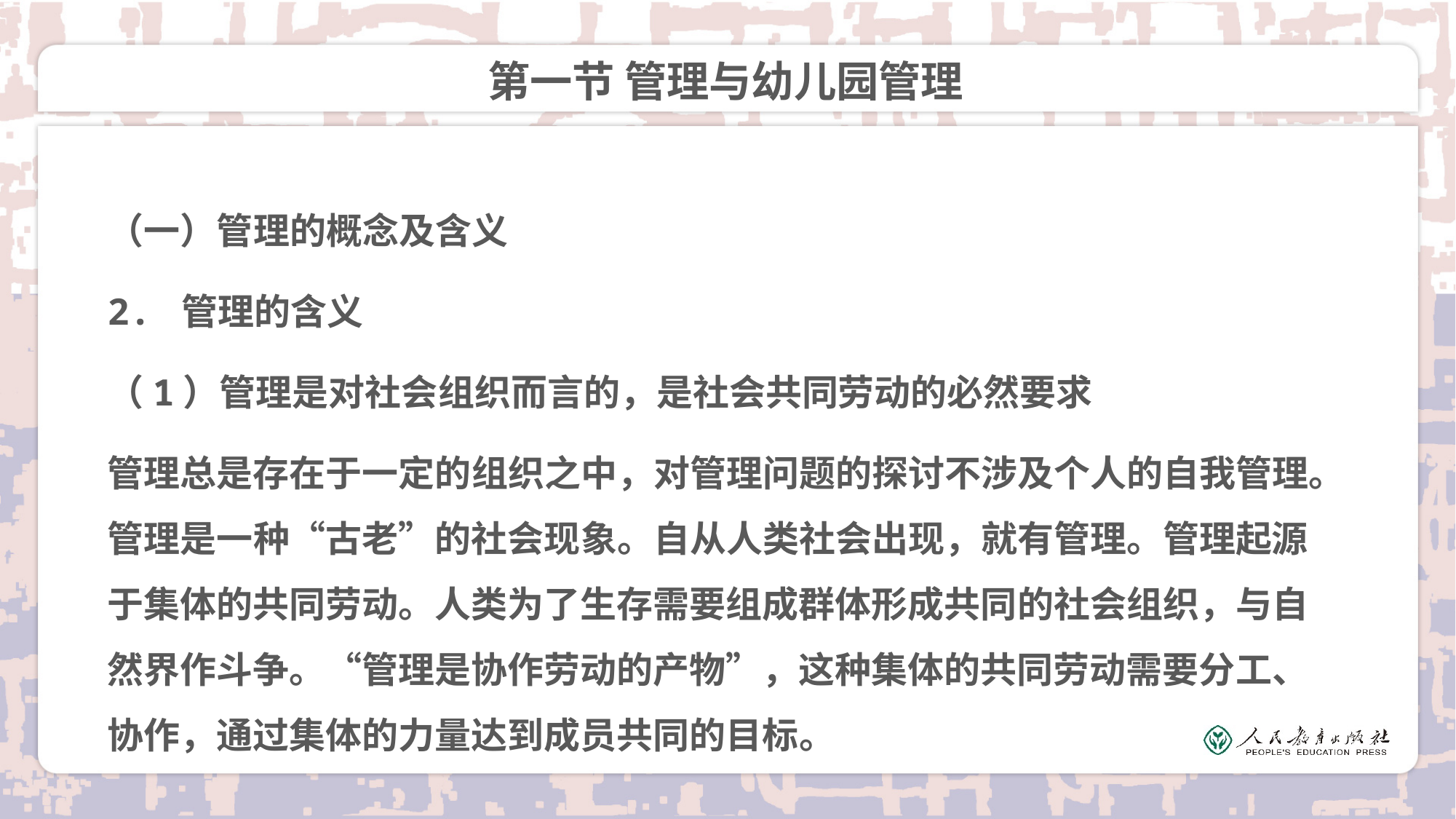

# 第一节 管理与幼儿园管理
（一）管理的概念及含义
2. 管理的含义
（1）管理是对社会组织而言的，是社会共同劳动的必然要求
管理总是存在于一定的组织之中，对管理问题的探讨不涉及个人的自我管理。管理是一种“古老”的社会现象。自从人类社会出现，就有管理。管理起源于集体的共同劳动。人类为了生存需要组成群体形成共同的社会组织，与自然界作斗争。“管理是协作劳动的产物”，这种集体的共同劳动需要分工、协作，通过集体的力量达到成员共同的目标。